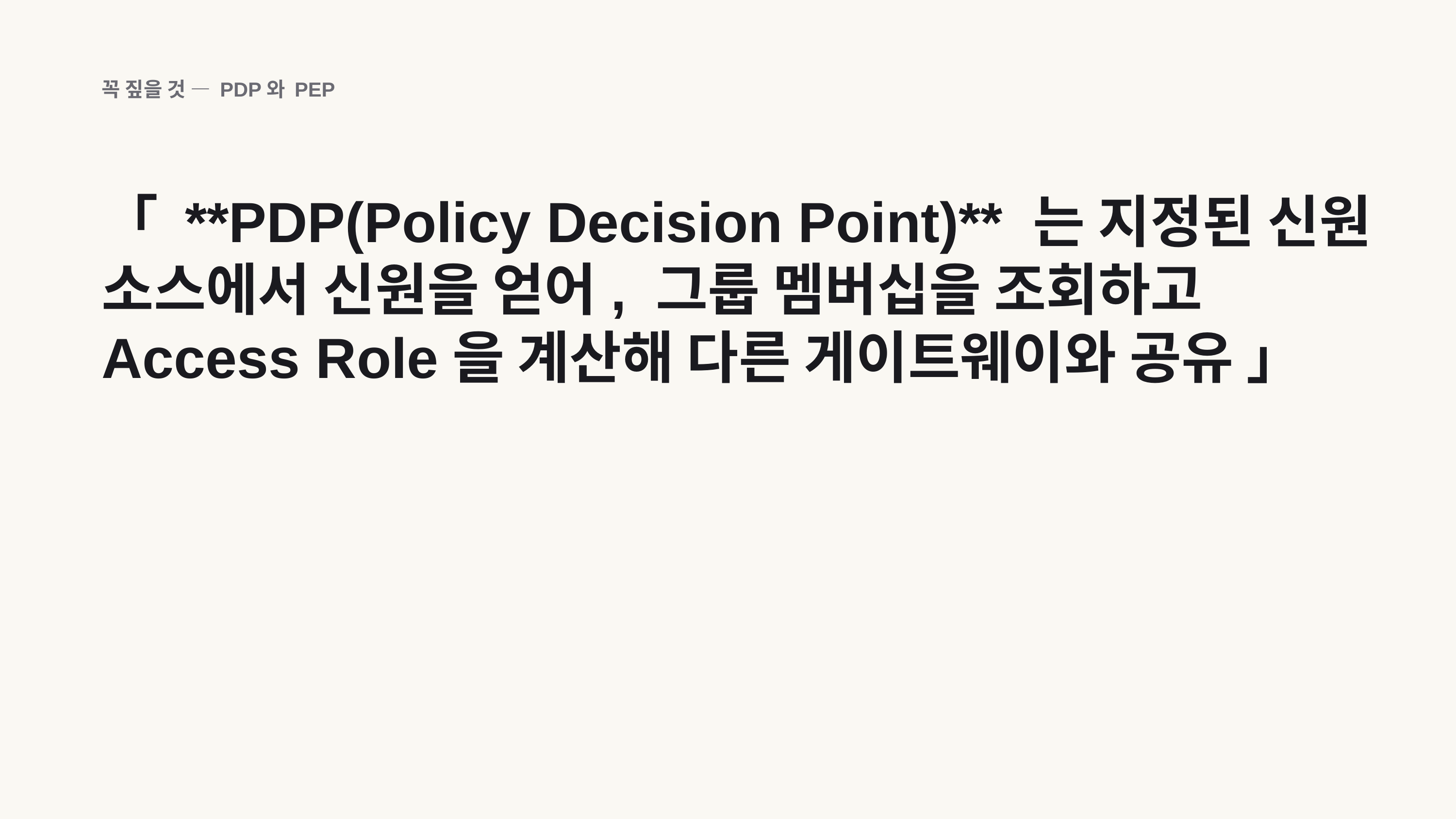

꼭 짚을 것 — PDP와 PEP
「 **PDP(Policy Decision Point)** 는 지정된 신원 소스에서 신원을 얻어, 그룹 멤버십을 조회하고 Access Role을 계산해 다른 게이트웨이와 공유 」